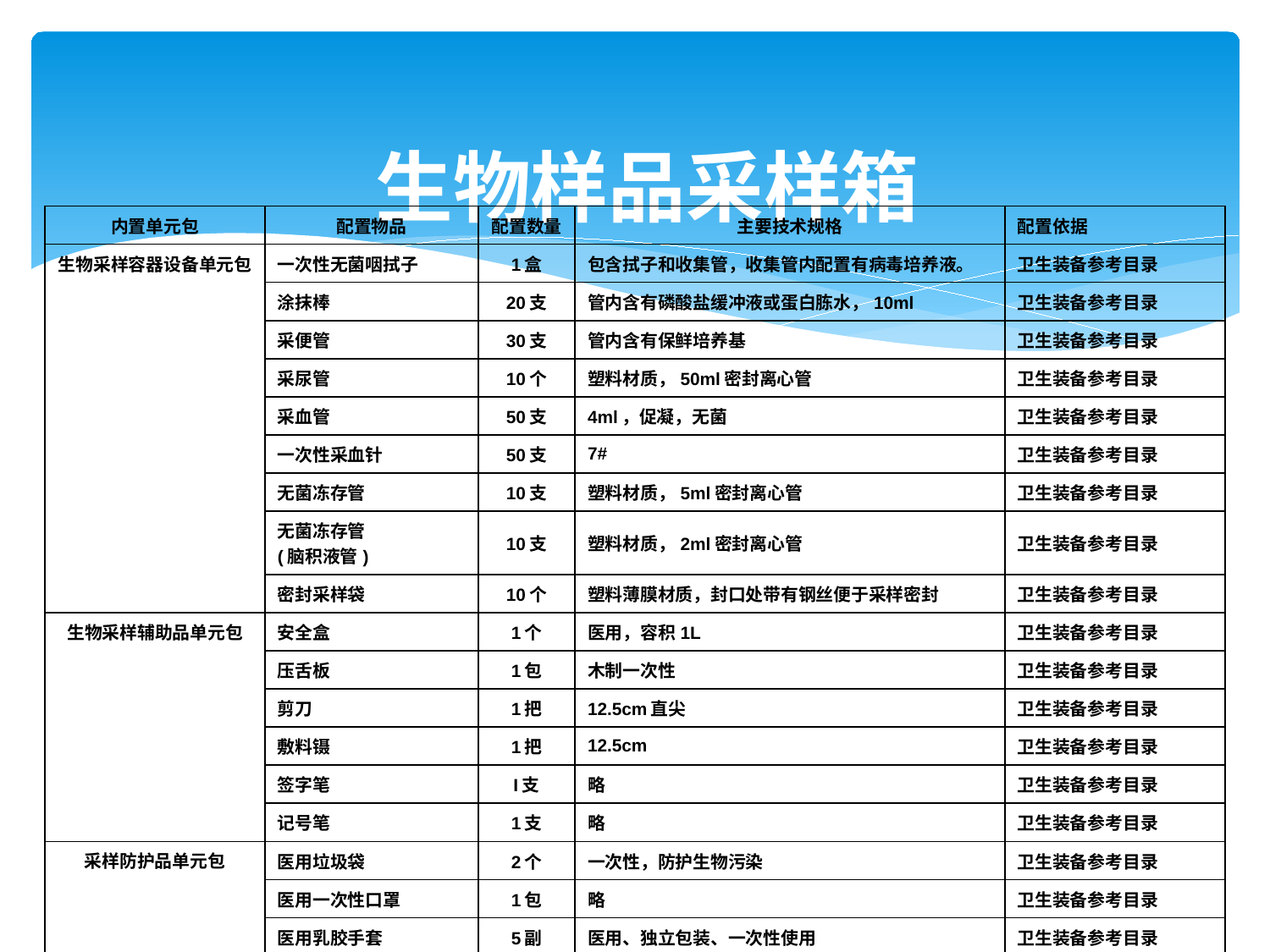

生物样品采样箱
| 内置单元包 | 配置物品 | 配置数量 | 主要技术规格 | 配置依据 |
| --- | --- | --- | --- | --- |
| 生物采样容器设备单元包 | 一次性无菌咽拭子 | 1盒 | 包含拭子和收集管，收集管内配置有病毒培养液。 | 卫生装备参考目录 |
|  | 涂抹棒 | 20支 | 管内含有磷酸盐缓冲液或蛋白胨水，10ml | 卫生装备参考目录 |
|  | 采便管 | 30支 | 管内含有保鲜培养基 | 卫生装备参考目录 |
|  | 采尿管 | 10个 | 塑料材质，50ml密封离心管 | 卫生装备参考目录 |
|  | 采血管 | 50支 | 4ml，促凝，无菌 | 卫生装备参考目录 |
|  | 一次性采血针 | 50支 | 7# | 卫生装备参考目录 |
|  | 无菌冻存管 | 10支 | 塑料材质，5ml密封离心管 | 卫生装备参考目录 |
|  | 无菌冻存管 (脑积液管) | 10支 | 塑料材质，2ml密封离心管 | 卫生装备参考目录 |
|  | 密封采样袋 | 10个 | 塑料薄膜材质，封口处带有钢丝便于采样密封 | 卫生装备参考目录 |
| 生物采样辅助品单元包 | 安全盒 | 1个 | 医用，容积1L | 卫生装备参考目录 |
|  | 压舌板 | 1包 | 木制一次性 | 卫生装备参考目录 |
|  | 剪刀 | 1把 | 12.5cm直尖 | 卫生装备参考目录 |
|  | 敷料镊 | 1把 | 12.5cm | 卫生装备参考目录 |
|  | 签字笔 | I支 | 略 | 卫生装备参考目录 |
|  | 记号笔 | 1支 | 略 | 卫生装备参考目录 |
| 采样防护品单元包 | 医用垃圾袋 | 2个 | 一次性，防护生物污染 | 卫生装备参考目录 |
|  | 医用一次性口罩 | 1包 | 略 | 卫生装备参考目录 |
|  | 医用乳胶手套 | 5副 | 医用、独立包装、一次性使用 | 卫生装备参考目录 |
|  | 酒精棉球 | 1盒 | 医用、独立包装 | 卫生装备参考目录 |
|  | 止血带 | 1条 | 医用 | 卫生装备参考目录 |